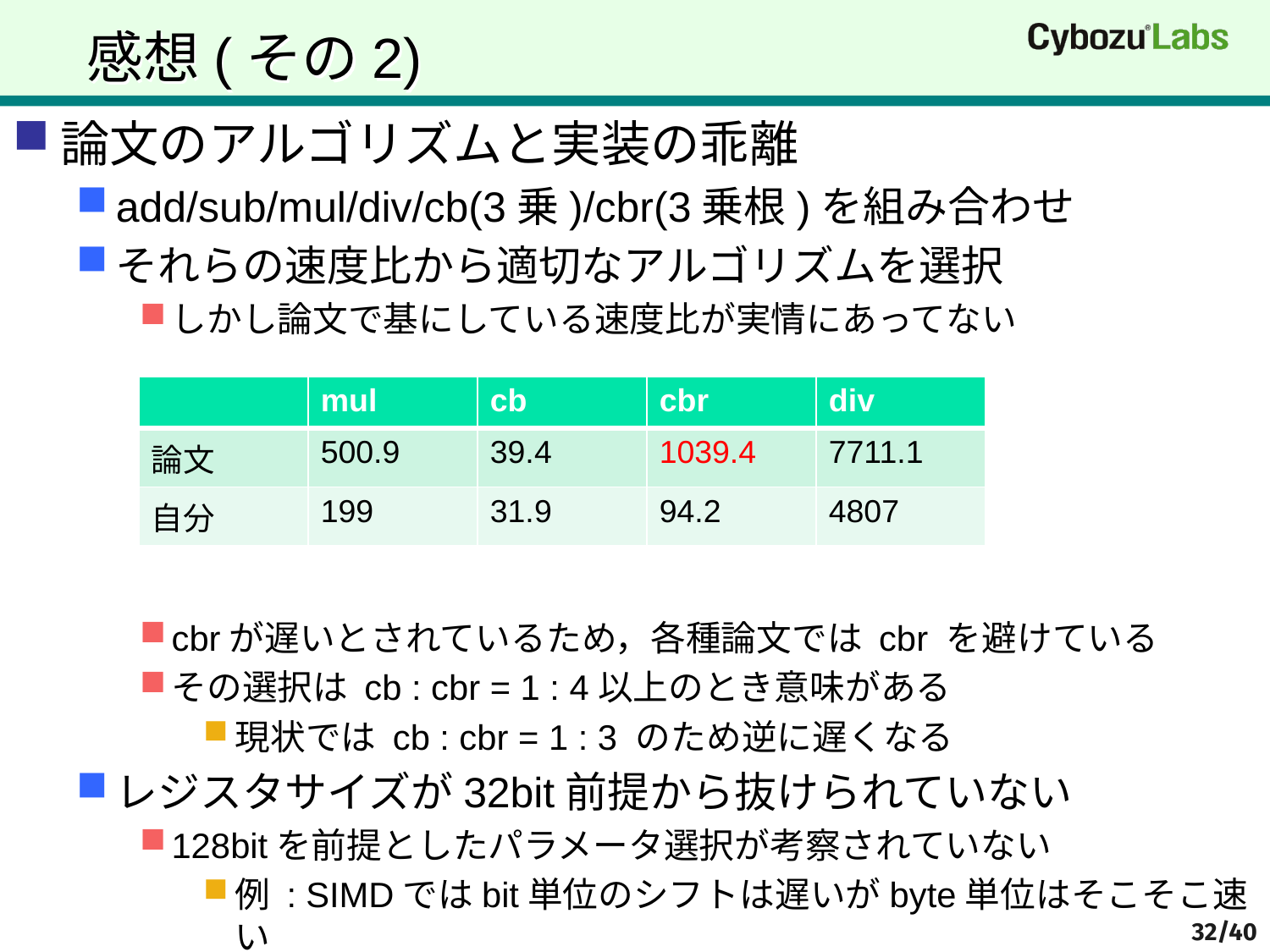

# 感想(その2)
論文のアルゴリズムと実装の乖離
add/sub/mul/div/cb(3乗)/cbr(3乗根)を組み合わせ
それらの速度比から適切なアルゴリズムを選択
しかし論文で基にしている速度比が実情にあってない

cbrが遅いとされているため，各種論文では cbr を避けている
その選択は cb : cbr = 1 : 4以上のとき意味がある
現状では cb : cbr = 1 : 3 のため逆に遅くなる
レジスタサイズが32bit前提から抜けられていない
128bitを前提としたパラメータ選択が考察されていない
例 : SIMDではbit単位のシフトは遅いがbyte単位はそこそこ速い
|  | mul | cb | cbr | div |
| --- | --- | --- | --- | --- |
| 論文 | 500.9 | 39.4 | 1039.4 | 7711.1 |
| 自分 | 199 | 31.9 | 94.2 | 4807 |

32/40